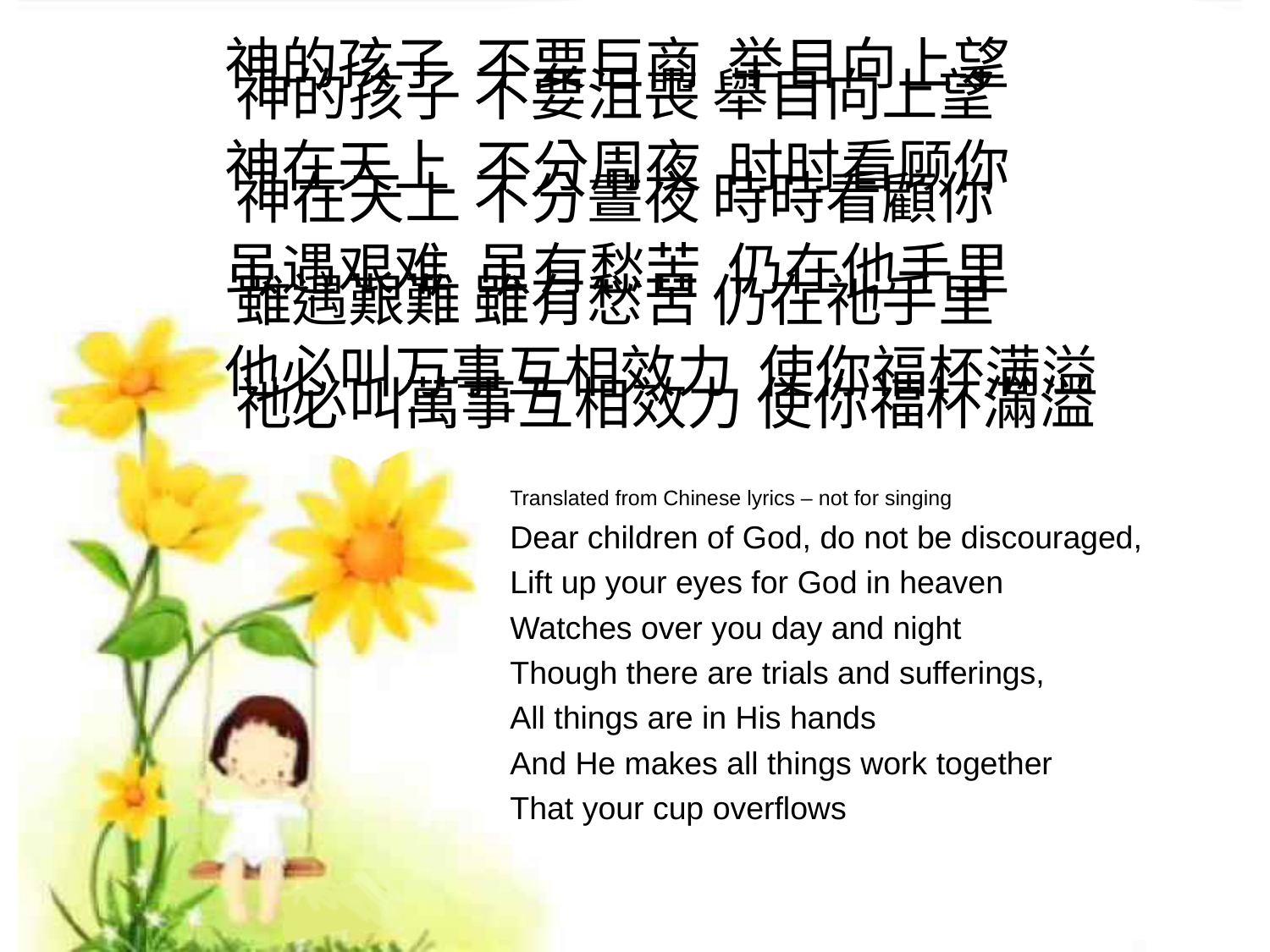

神的孩子  不要巨商  举目向上望
神在天上  不分周夜  时时看顾你
虽遇艰难  虽有愁苦  仍在他手里
他必叫万事互相效力  使你福杯满溢
神的孩子 不要沮喪 舉目向上望
神在天上 不分晝夜 時時看顧你
雖遇艱難 雖有愁苦 仍在祂手里
祂必叫萬事互相效力 使你福杯滿溢
Translated from Chinese lyrics – not for singing
Dear children of God, do not be discouraged,
Lift up your eyes for God in heaven
Watches over you day and night
Though there are trials and sufferings,
All things are in His hands
And He makes all things work together
That your cup overflows